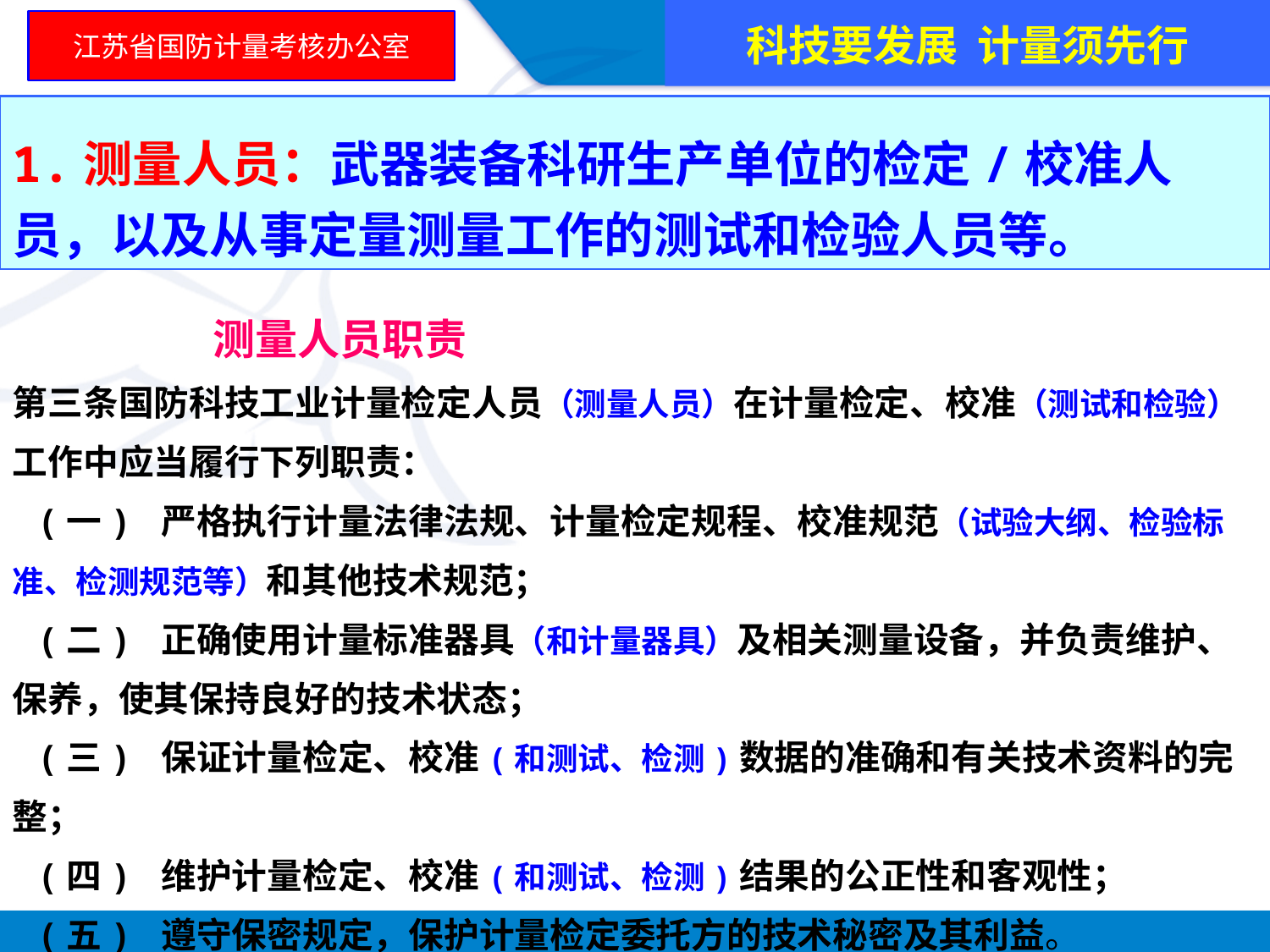

科技要发展  计量须先行
江苏省国防计量考核办公室
1.测量人员：武器装备科研生产单位的检定/校准人员，以及从事定量测量工作的测试和检验人员等。

                    测量人员职责
第三条国防科技工业计量检定人员（测量人员）在计量检定、校准（测试和检验）工作中应当履行下列职责：
  (一) 严格执行计量法律法规、计量检定规程、校准规范（试验大纲、检验标准、检测规范等）和其他技术规范；  
  (二) 正确使用计量标准器具（和计量器具）及相关测量设备，并负责维护、保养，使其保持良好的技术状态；  
  (三) 保证计量检定、校准(和测试、检测)数据的准确和有关技术资料的完整；
  (四) 维护计量检定、校准(和测试、检测)结果的公正性和客观性；  
  (五) 遵守保密规定，保护计量检定委托方的技术秘密及其利益。